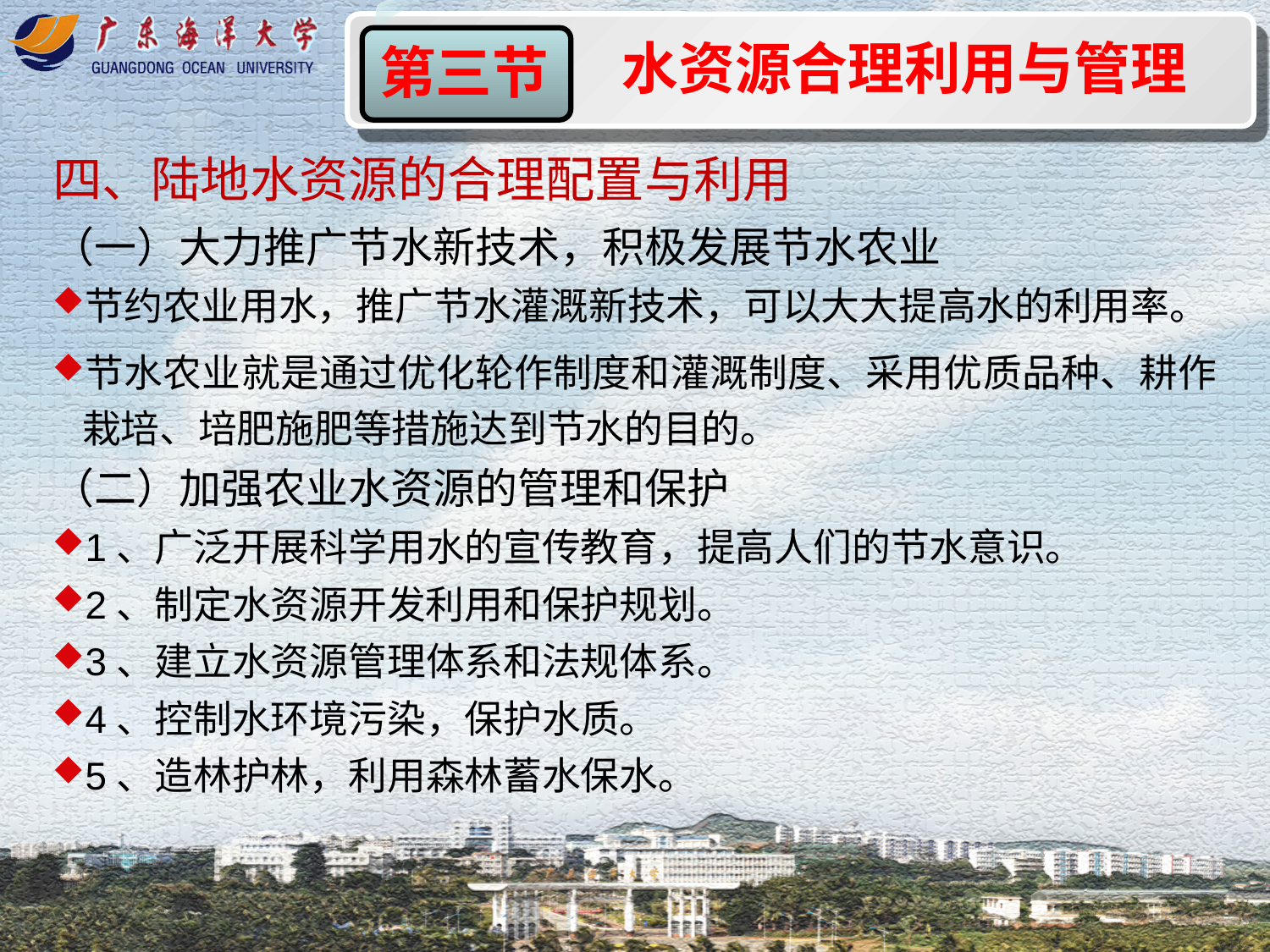

水资源合理利用与管理

第三节
四、陆地水资源的合理配置与利用
（一）大力推广节水新技术，积极发展节水农业
节约农业用水，推广节水灌溉新技术，可以大大提高水的利用率。
节水农业就是通过优化轮作制度和灌溉制度、采用优质品种、耕作栽培、培肥施肥等措施达到节水的目的。
（二）加强农业水资源的管理和保护
1、广泛开展科学用水的宣传教育，提高人们的节水意识。
2、制定水资源开发利用和保护规划。
3、建立水资源管理体系和法规体系。
4、控制水环境污染，保护水质。
5、造林护林，利用森林蓄水保水。